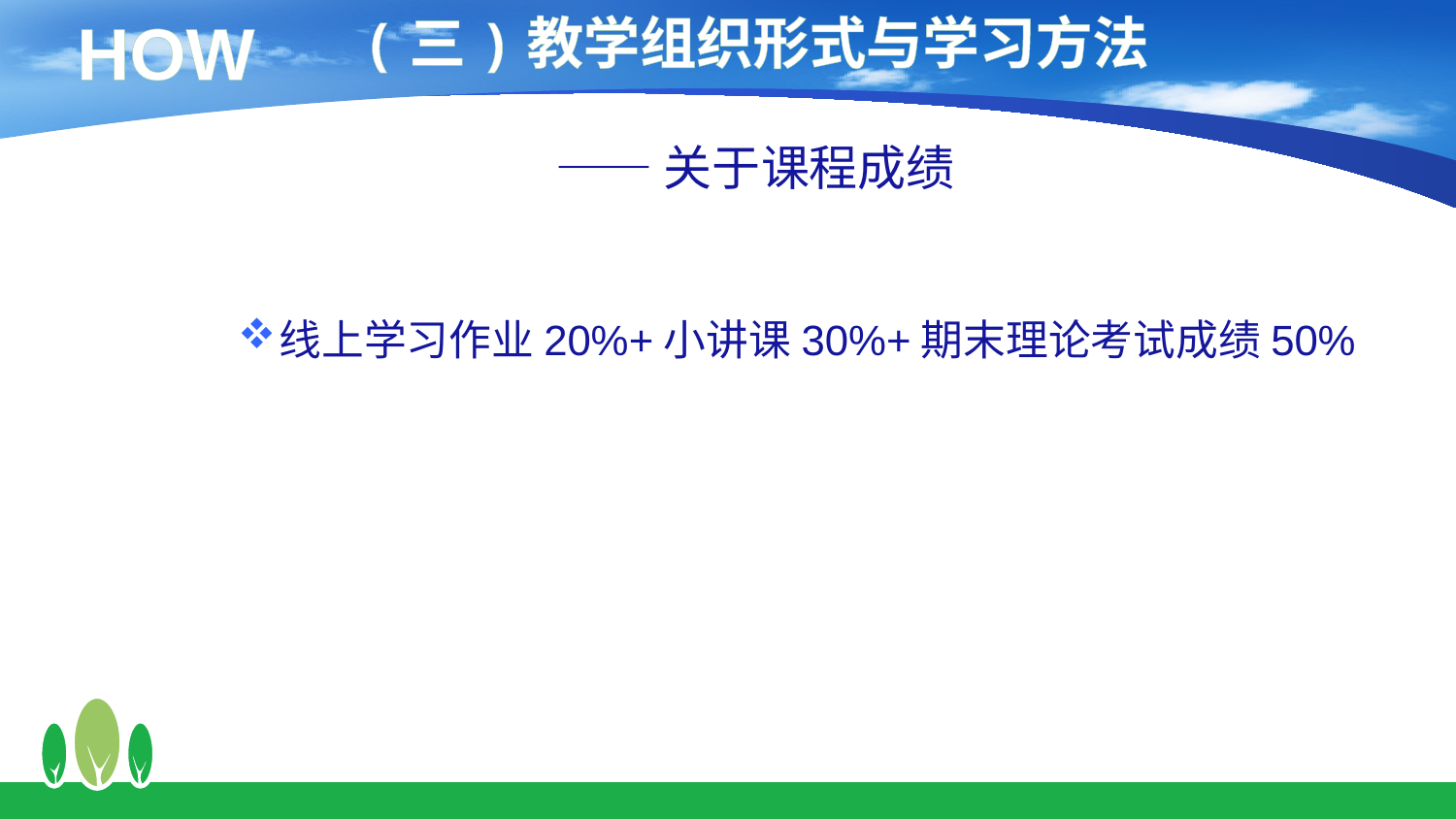

HOW
(三)教学组织形式与学习方法
——关于课程成绩
线上学习作业20%+小讲课30%+期末理论考试成绩50%